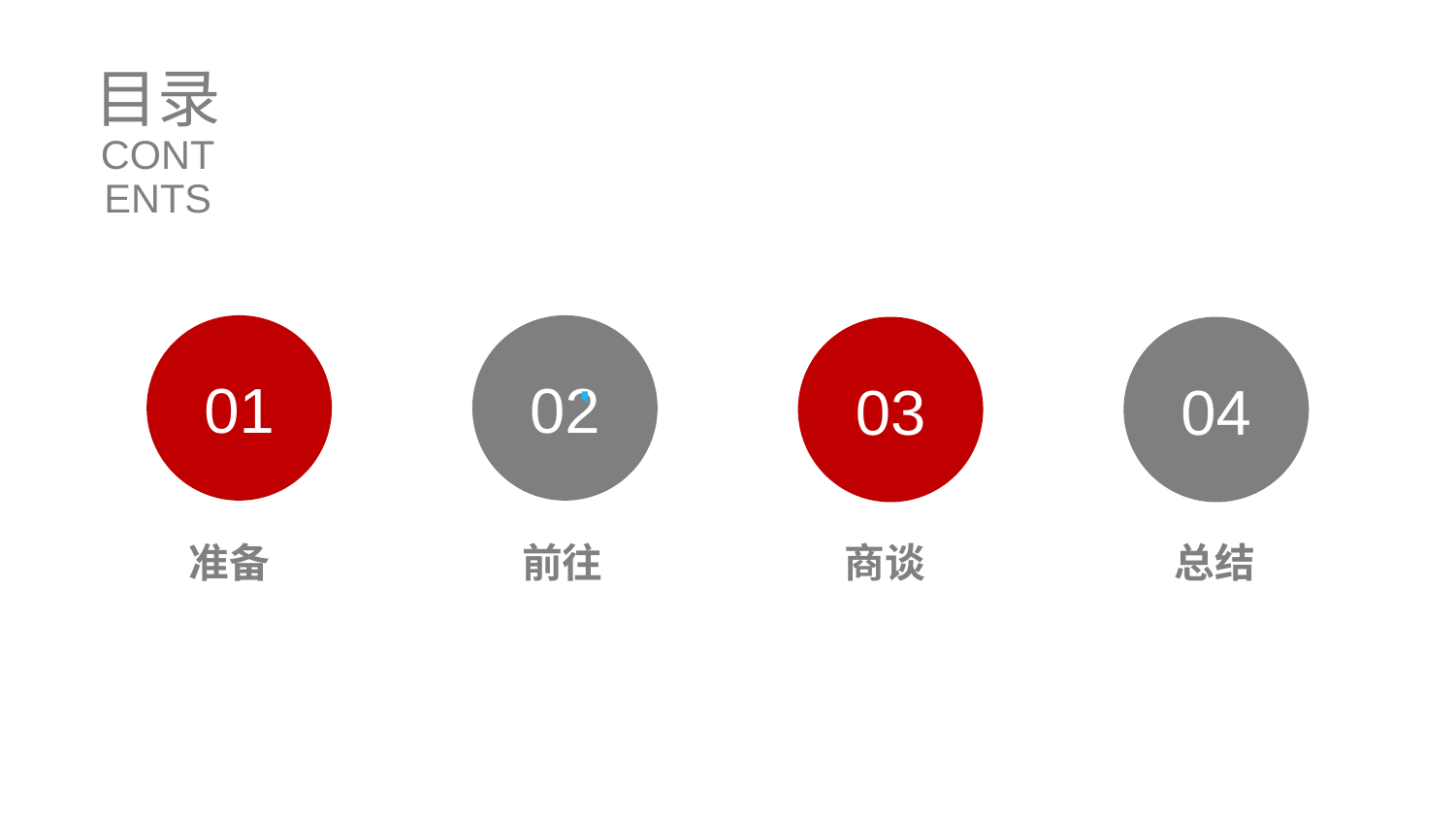

目录
CONTENTS
01
02

03
04
准备
前往
商谈
总结